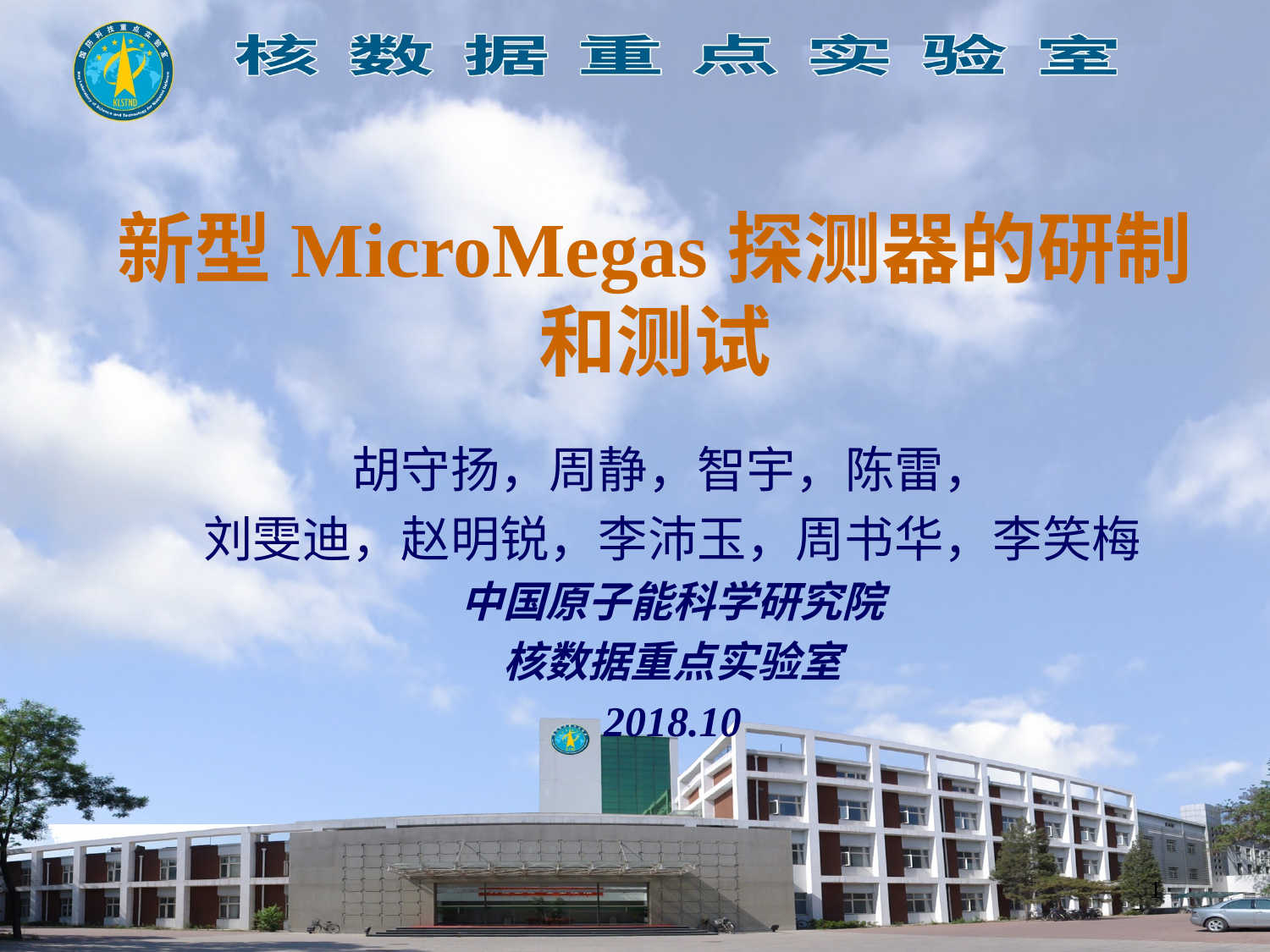

新型MicroMegas探测器的研制和测试
胡守扬，周静，智宇，陈雷，
刘雯迪，赵明锐，李沛玉，周书华，李笑梅
中国原子能科学研究院
核数据重点实验室
2018.10
1